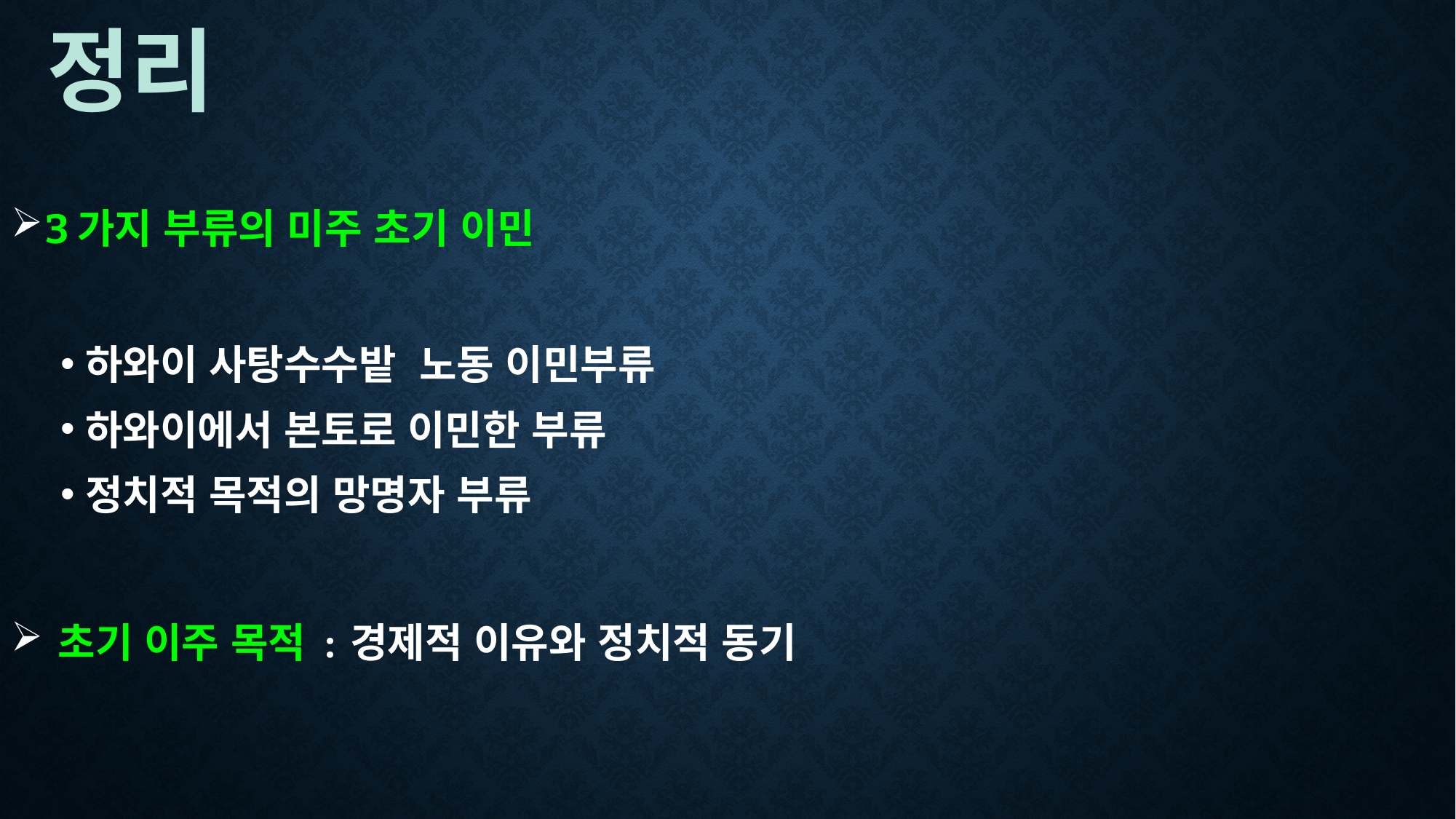

# 정리
 3가지 부류의 미주 초기 이민

하와이 사탕수수밭  노동 이민부류
하와이에서 본토로 이민한 부류
정치적 목적의 망명자 부류

 초기 이주 목적 : 경제적 이유와 정치적 동기